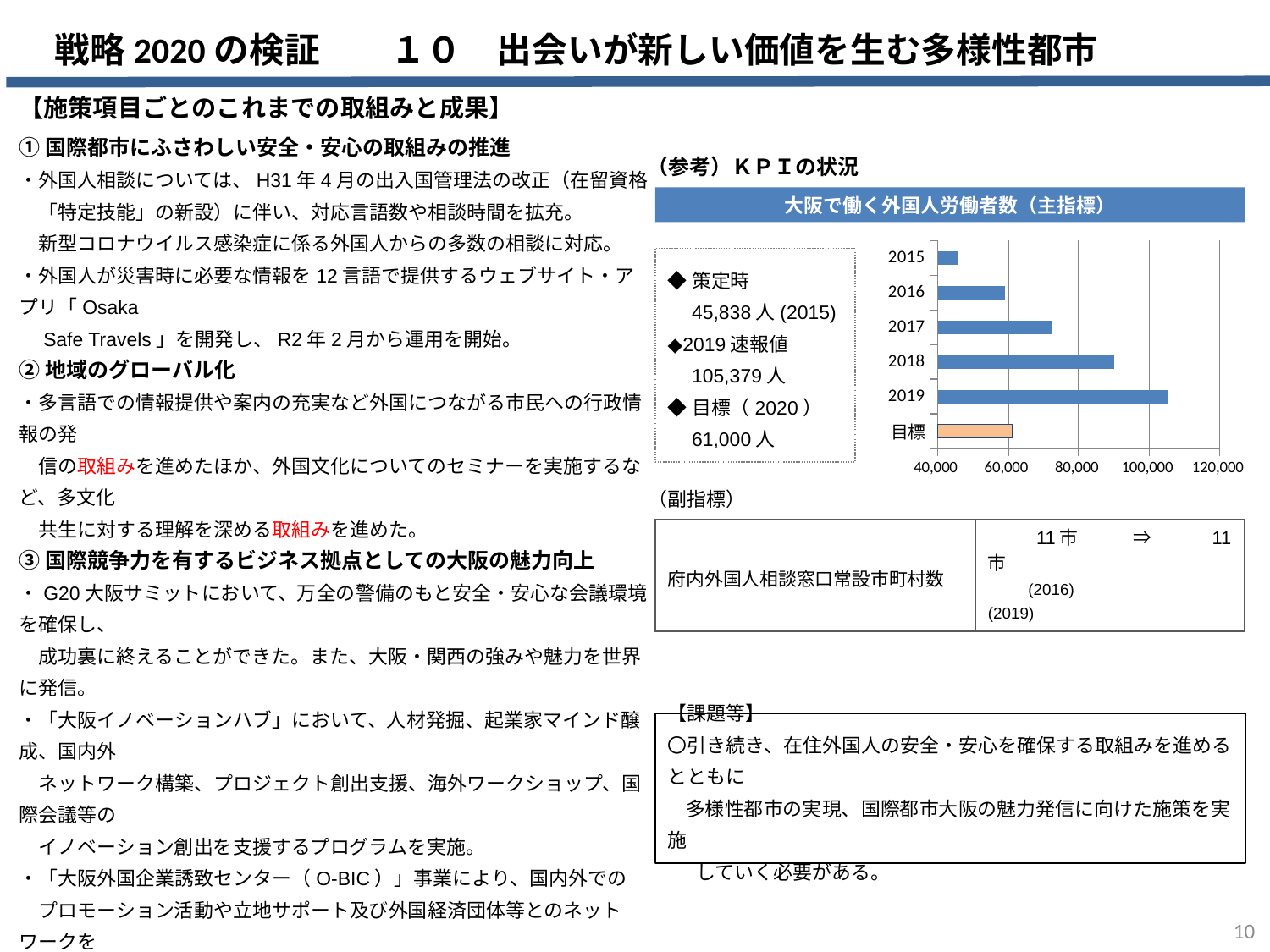

戦略2020の検証　　１０　出会いが新しい価値を生む多様性都市
【施策項目ごとのこれまでの取組みと成果】
①国際都市にふさわしい安全・安心の取組みの推進
・外国人相談については、H31年4月の出入国管理法の改正（在留資格
　「特定技能」の新設）に伴い、対応言語数や相談時間を拡充。
　新型コロナウイルス感染症に係る外国人からの多数の相談に対応。
・外国人が災害時に必要な情報を12言語で提供するウェブサイト・アプリ「Osaka
　Safe Travels」を開発し、R2年2月から運用を開始。
②地域のグローバル化
・多言語での情報提供や案内の充実など外国につながる市民への行政情報の発
　信の取組みを進めたほか、外国文化についてのセミナーを実施するなど、多文化
　共生に対する理解を深める取組みを進めた。
③国際競争力を有するビジネス拠点としての大阪の魅力向上
・G20大阪サミットにおいて、万全の警備のもと安全・安心な会議環境を確保し、
　成功裏に終えることができた。また、大阪・関西の強みや魅力を世界に発信。
・「大阪イノベーションハブ」において、人材発掘、起業家マインド醸成、国内外
　ネットワーク構築、プロジェクト創出支援、海外ワークショップ、国際会議等の
　イノベーション創出を支援するプログラムを実施。
・「大阪外国企業誘致センター（O-BIC）」事業により、国内外での
　プロモーション活動や立地サポート及び外国経済団体等とのネットワークを
　活用し、大阪への外国企業等の誘致活動を実施。
④大都市大阪の活力を統合した都市外交の推進
・外国政府機関等と連携した知事・市長等によるトッププロモーションにおいて、
　国内外に向けた大阪の魅力やビジネスポテンシャルの効果的な発信および
　経済・観光等の分野における交流促進を図った。
（参考）ＫＰＩの状況
大阪で働く外国人労働者数（主指標）

### Chart

| Category |  |
|---|---|
| 目標 | 61000.0 |
| 2019 | 105379.0 |
| 2018 | 90072.0 |
| 2017 | 72226.0 |
| 2016 | 59008.0 |
| 2015 | 45838.0 |
◆策定時
　45,838人(2015)
◆2019速報値
　105,379人
◆目標（2020）
　61,000人
（副指標）
| 府内外国人相談窓口常設市町村数 | 11市　　　⇒　　　11市 　　(2016)　　　　　　　　(2019) |
| --- | --- |
【課題等】
〇引き続き、在住外国人の安全・安心を確保する取組みを進めるとともに
   多様性都市の実現、国際都市大阪の魅力発信に向けた施策を実施
　  していく必要がある。
10